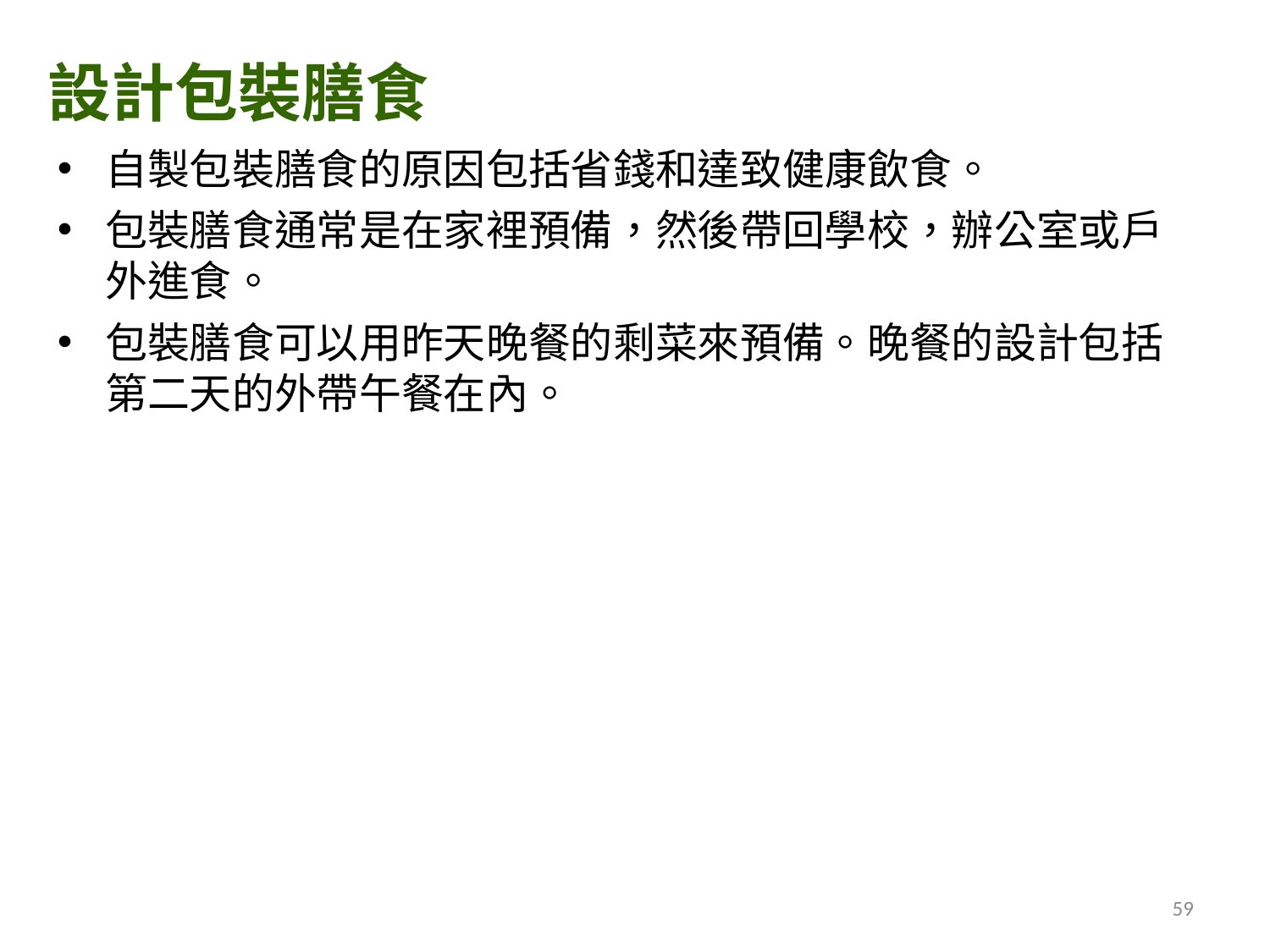

設計包裝膳食
自製包裝膳食的原因包括省錢和達致健康飲食。
包裝膳食通常是在家裡預備，然後帶回學校，辦公室或戶外進食。
包裝膳食可以用昨天晚餐的剩菜來預備。晚餐的設計包括第二天的外帶午餐在內。
59